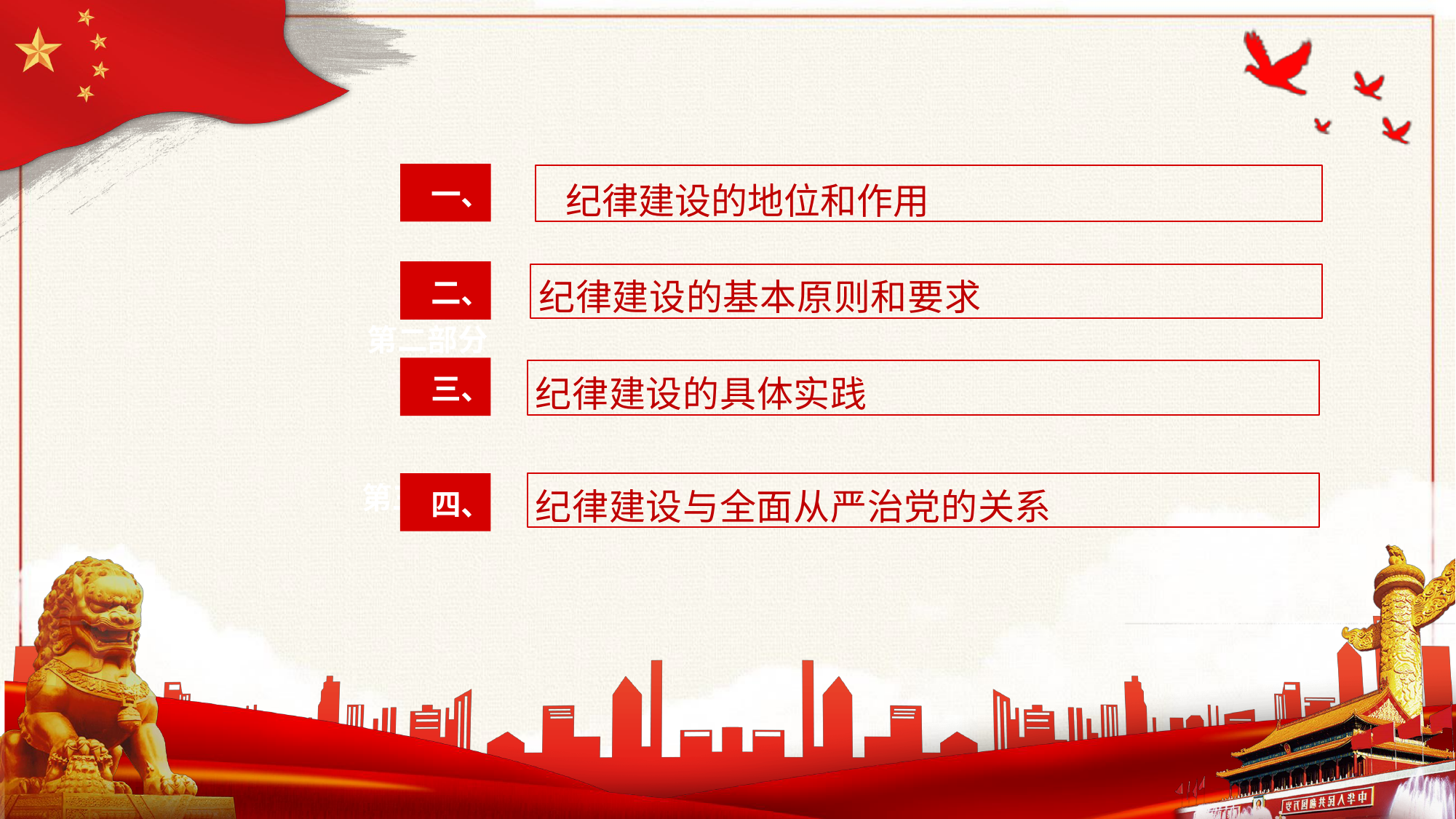

#
一、
纪律建设的地位和作用
二、
纪律建设的基本原则和要求
第二部分
三、
纪律建设的具体实践
四、
纪律建设与全面从严治党的关系
第三部分